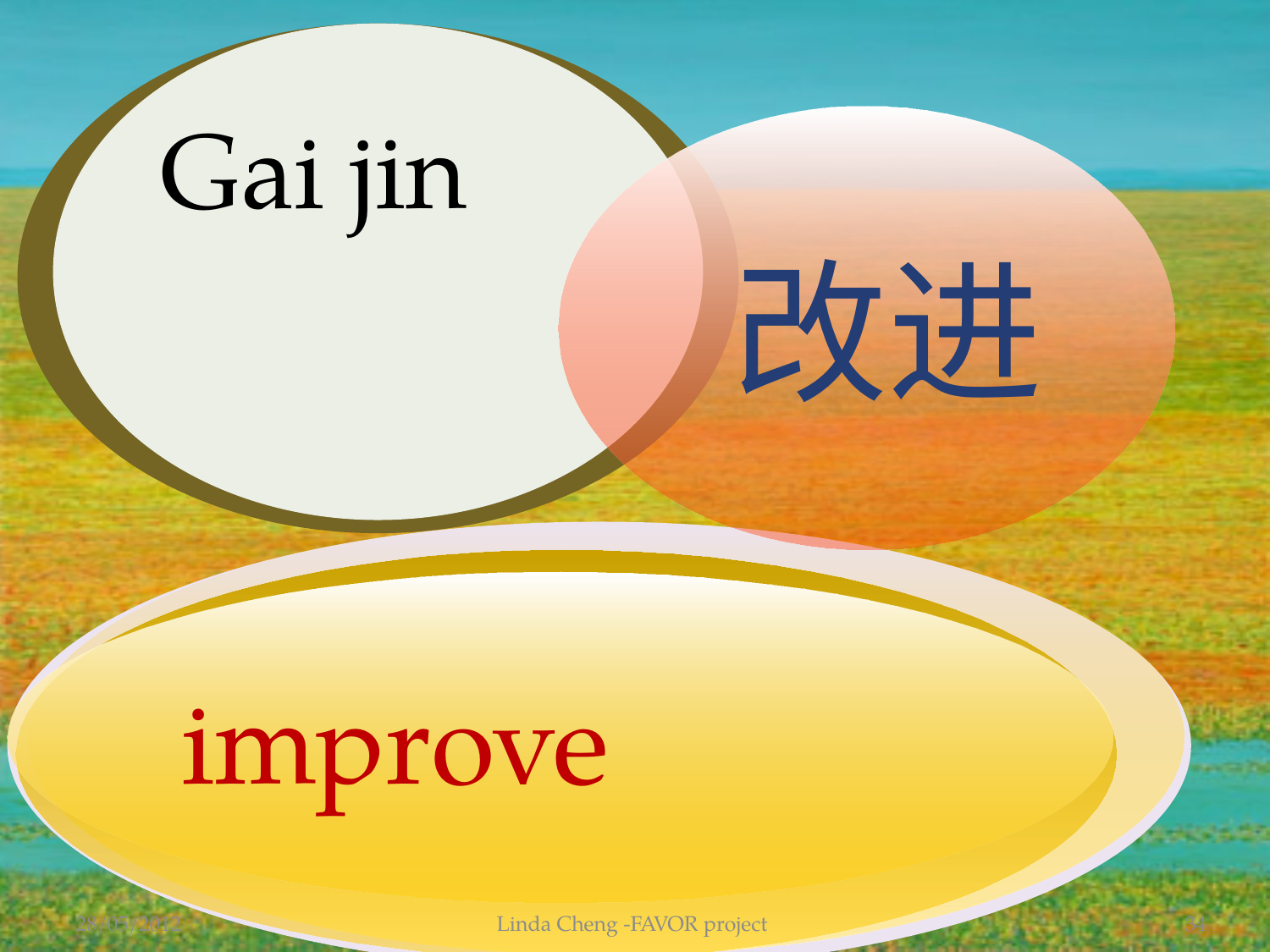

Gai jin
 改进

improve
28/05/2012
Linda Cheng -FAVOR project
34